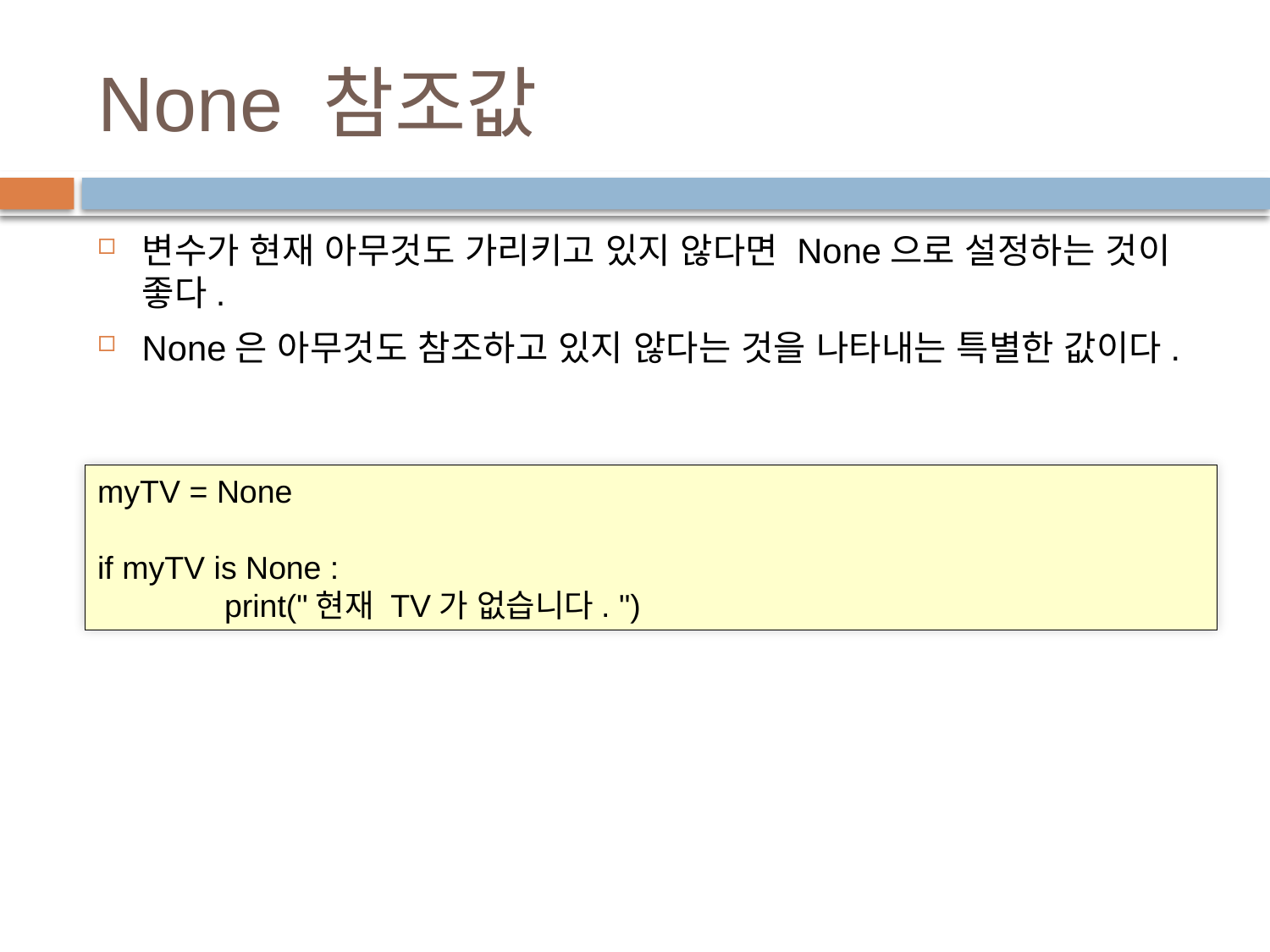

# None 참조값
변수가 현재 아무것도 가리키고 있지 않다면 None으로 설정하는 것이 좋다.
None은 아무것도 참조하고 있지 않다는 것을 나타내는 특별한 값이다.

myTV = None

if myTV is None :
	print("현재 TV가 없습니다. ")